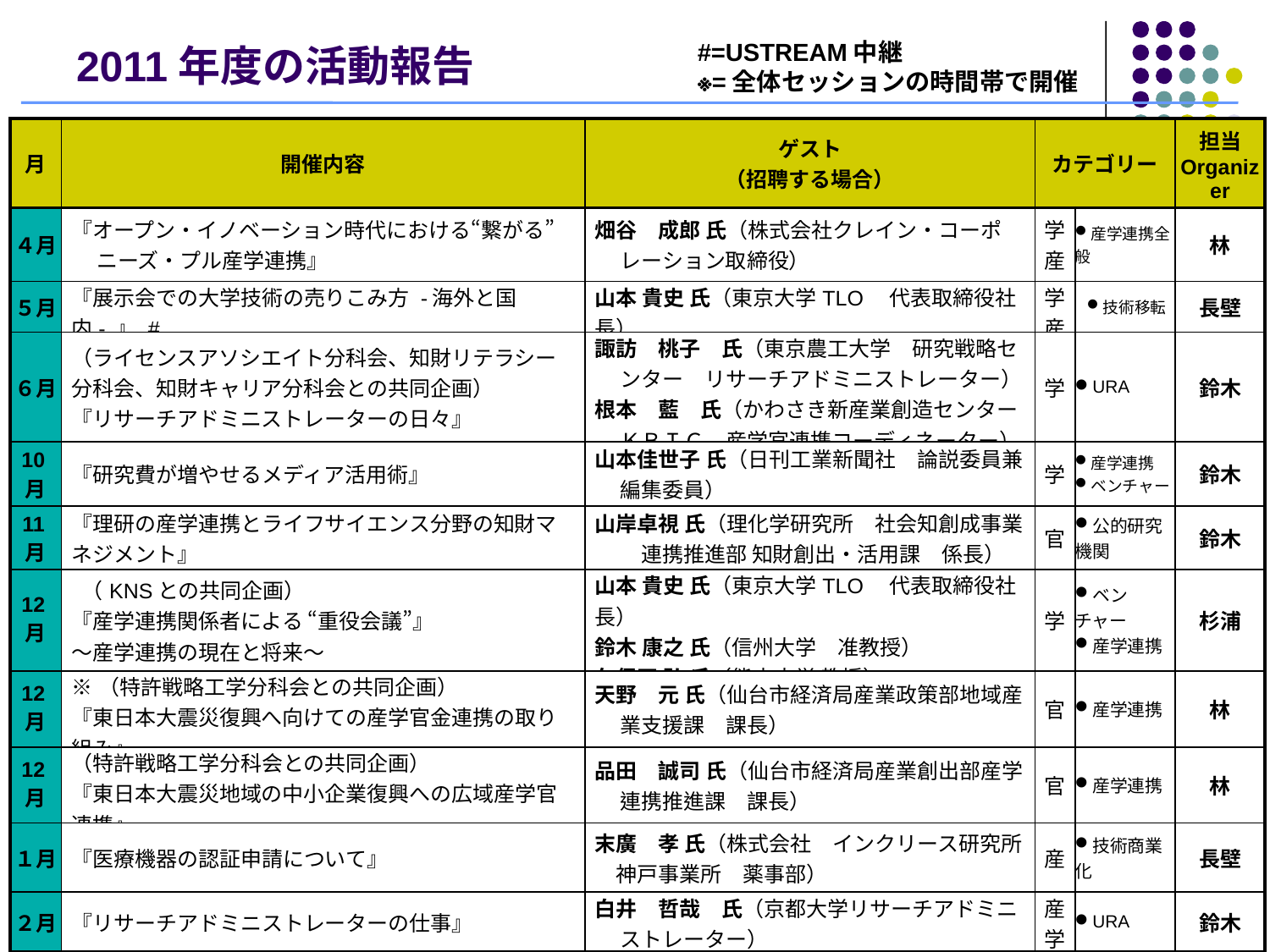

# 2011年度の活動報告
#=USTREAM中継
※=全体セッションの時間帯で開催
| 月 | 開催内容 | ゲスト （招聘する場合） | カテゴリー |  | 担当 Organizer |
| --- | --- | --- | --- | --- | --- |
| ４月 | 『オープン・イノベーション時代における“繋がる”ニーズ・プル産学連携』 | 畑谷　成郎 氏（株式会社クレイン・コーポレーション取締役） | 学 産 | 産学連携全般 | 林 |
| ５月 | 『展示会での大学技術の売りこみ方 -海外と国内- 』 | 山本 貴史 氏（東京大学TLO　代表取締役社長） | 官 | 技術移転 | 鈴木 |
| ６月 | （知財キャリア分科会との共同企画） 『リサーチアドミニストレーターの日々』 | 諏訪　桃子　氏（東京農工大学　研究戦略センター　リサーチアドミニストレーター） 根本　藍　氏（かわさき新産業創造センターＫＢＩＣ　産学官連携コーディネーター） | 学 | 産学連携 ベンチャー | 長壁 |
| 10月 | 『研究費が増やせるメディア活用術』 | 山本佳世子 氏（日刊工業新聞社　論説委員兼編集委員） | 学 | 産学連携 ベンチャー | 長壁 |
| 11月 | 『理研の産学連携とライフサイエンス分野の知財マネジメント』 | 山岸卓視 氏（理化学研究所　社会知創成事業　連携推進部 知財創出・活用課　係長） | 官 |  |  |
| 12月 | （KNSとの共同企画） 『産学連携関係者による “重役会議”』 ～産学連携の現在と将来～ | 山本 貴史 氏（東京大学TLO　代表取締役社長） 鈴木 康之 氏（信州大学　准教授） 久保田 弘 氏（熊本大学 教授） | 学 | ベンチャー 産学連携 | 杉浦 |
| 12月 | ※（特許戦略工学分科会との共同企画） 『東日本大震災復興へ向けての産学官金連携の取り組み』 | 天野　元 氏（仙台市経済局産業政策部地域産業支援課　課長） | 学 | 産学連携 | 林 |
| 12月 | （特許戦略工学分科会との共同企画） 『東日本大震災地域の中小企業復興への広域産学官連携』 | 品田　誠司 氏（仙台市経済局産業創出部産学連携推進課　課長） | 学 | 産学連携 | 林 |
| １月 | 『戦略論－戦略の階層と二つの戦略 』 | 末廣　孝 氏（株式会社　インクリース研究所　神戸事業所　薬事部） | 学産 | 技術商業化 | 鈴木 |
| ２月 | 『リサーチアドミニストレーターの仕事』 | 白井　哲哉　氏（京都大学リサーチアドミニストレーター） | 産学 | コーデイネーター | 長壁 |
| 月 | 開催内容 | ゲスト （招聘する場合） | カテゴリー |  | 担当 Organizer |
| --- | --- | --- | --- | --- | --- |
| ４月 | 『オープン・イノベーション時代における“繋がる”ニーズ・プル産学連携』 | 畑谷　成郎 氏（株式会社クレイン・コーポレーション取締役） | 学 産 | 産学連携全般 | 林 |
| ５月 | 『展示会での大学技術の売りこみ方 -海外と国内- 』 # | 山本 貴史 氏（東京大学TLO　代表取締役社長） | 学産 | 技術移転 | 長壁 |
| ６月 | （ライセンスアソシエイト分科会、知財リテラシー分科会、知財キャリア分科会との共同企画） 『リサーチアドミニストレーターの日々』 | 諏訪　桃子　氏（東京農工大学　研究戦略センター　リサーチアドミニストレーター） 根本　藍　氏（かわさき新産業創造センターＫＢＩＣ　産学官連携コーディネーター） | 学 | URA | 鈴木 |
| 10月 | 『研究費が増やせるメディア活用術』 | 山本佳世子 氏（日刊工業新聞社　論説委員兼編集委員） | 学 | 産学連携 ベンチャー | 鈴木 |
| 11月 | 『理研の産学連携とライフサイエンス分野の知財マネジメント』 | 山岸卓視 氏（理化学研究所　社会知創成事業　連携推進部 知財創出・活用課　係長） | 官 | 公的研究機関 | 鈴木 |
| 12月 | （KNSとの共同企画） 『産学連携関係者による “重役会議”』 ～産学連携の現在と将来～ | 山本 貴史 氏（東京大学TLO　代表取締役社長） 鈴木 康之 氏（信州大学　准教授） 久保田 弘 氏（熊本大学 教授） | 学 | ベンチャー 産学連携 | 杉浦 |
| 12月 | ※（特許戦略工学分科会との共同企画） 『東日本大震災復興へ向けての産学官金連携の取り組み』 | 天野　元 氏（仙台市経済局産業政策部地域産業支援課　課長） | 官 | 産学連携 | 林 |
| 12月 | （特許戦略工学分科会との共同企画） 『東日本大震災地域の中小企業復興への広域産学官連携』 | 品田　誠司 氏（仙台市経済局産業創出部産学連携推進課　課長） | 官 | 産学連携 | 林 |
| １月 | 『医療機器の認証申請について』 | 末廣　孝 氏（株式会社　インクリース研究所　神戸事業所　薬事部） | 産 | 技術商業化 | 長壁 |
| ２月 | 『リサーチアドミニストレーターの仕事』 | 白井　哲哉　氏（京都大学リサーチアドミニストレーター） | 産学 | URA | 鈴木 |